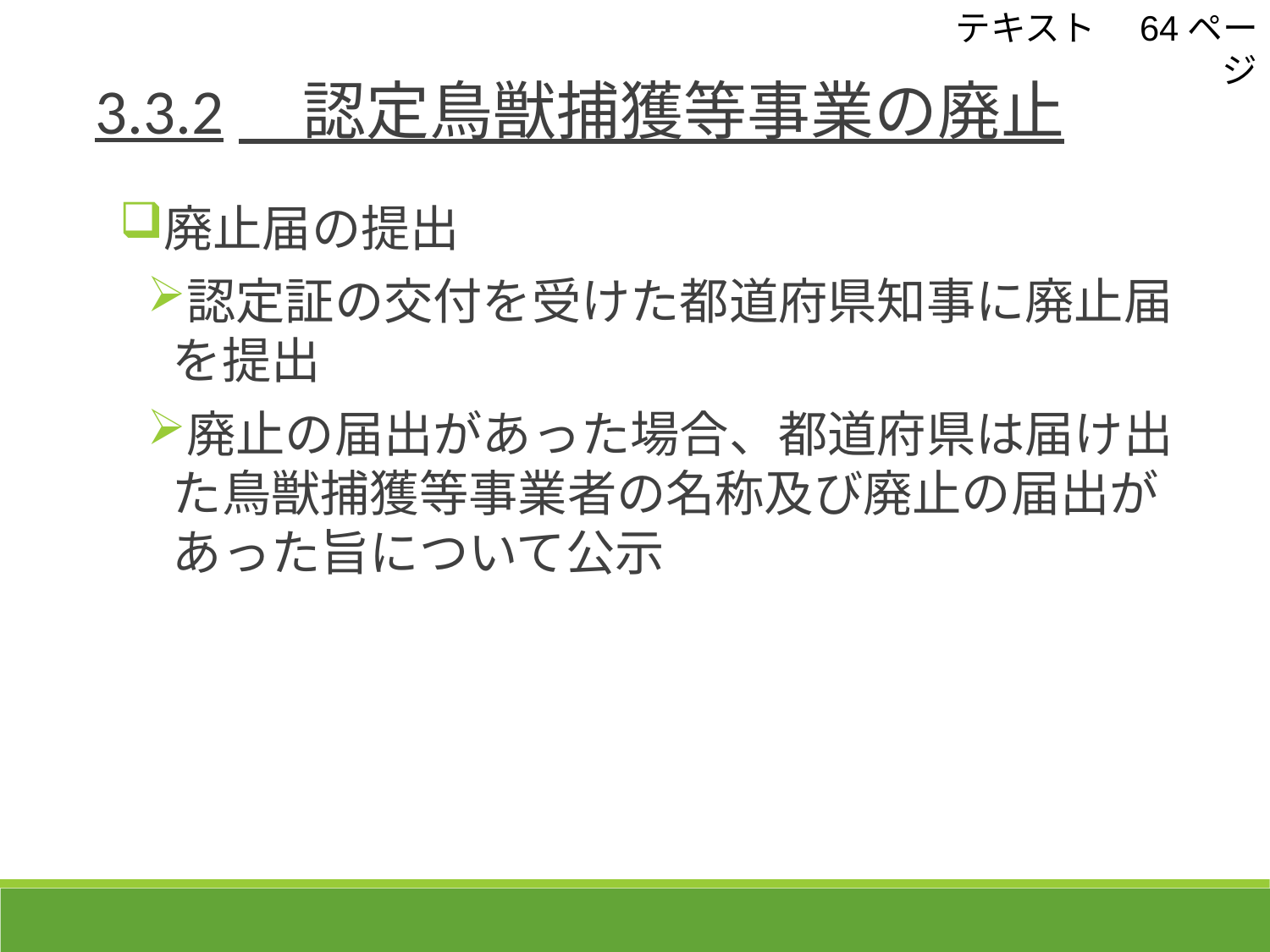

テキスト　64ページ
3.3.2　認定鳥獣捕獲等事業の廃止
廃止届の提出
認定証の交付を受けた都道府県知事に廃止届を提出
廃止の届出があった場合、都道府県は届け出た鳥獣捕獲等事業者の名称及び廃止の届出があった旨について公示